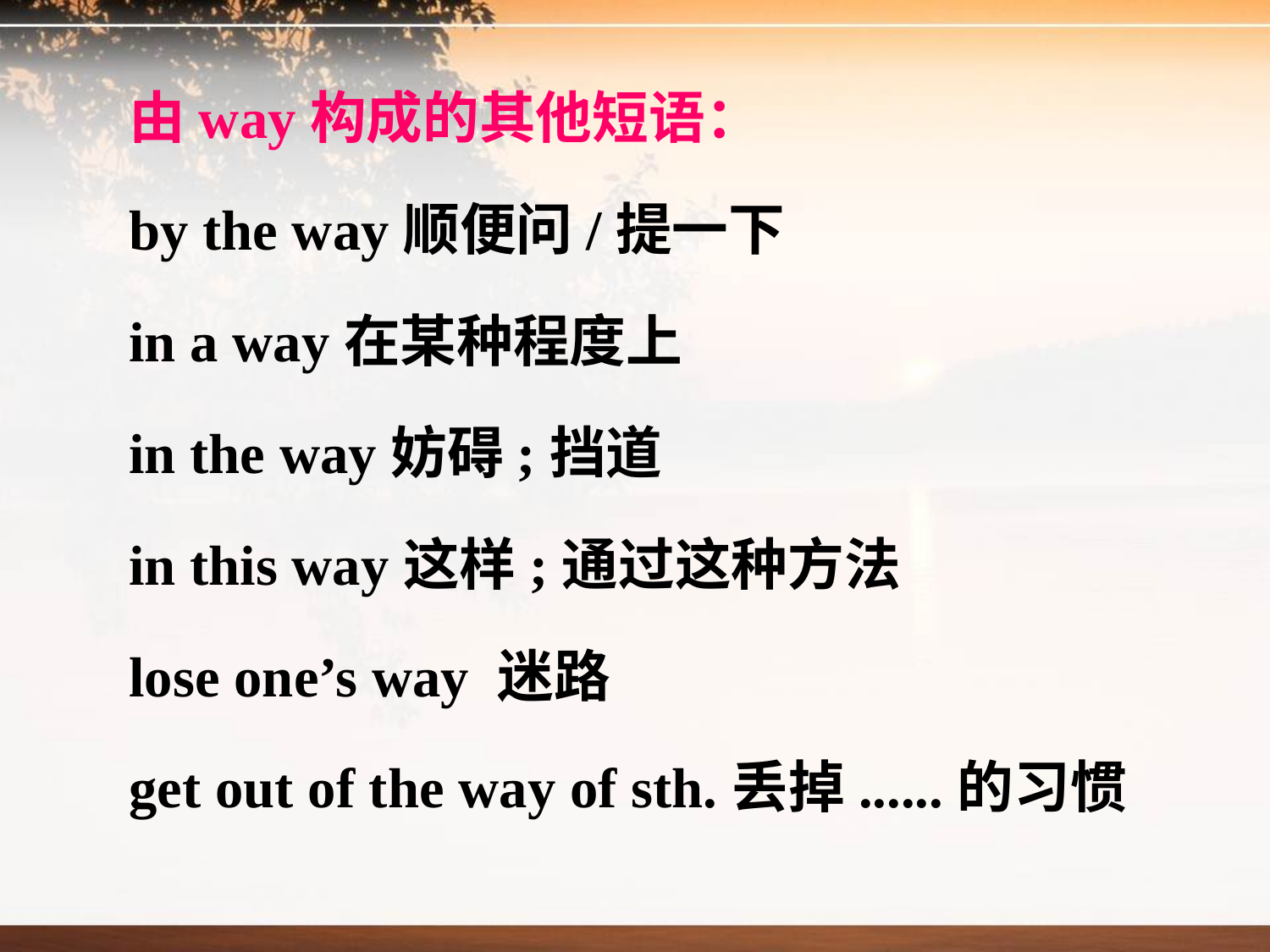

由way构成的其他短语：
by the way顺便问/提一下
in a way在某种程度上
in the way妨碍;挡道
in this way这样;通过这种方法
lose one’s way 迷路
get out of the way of sth.丢掉......的习惯